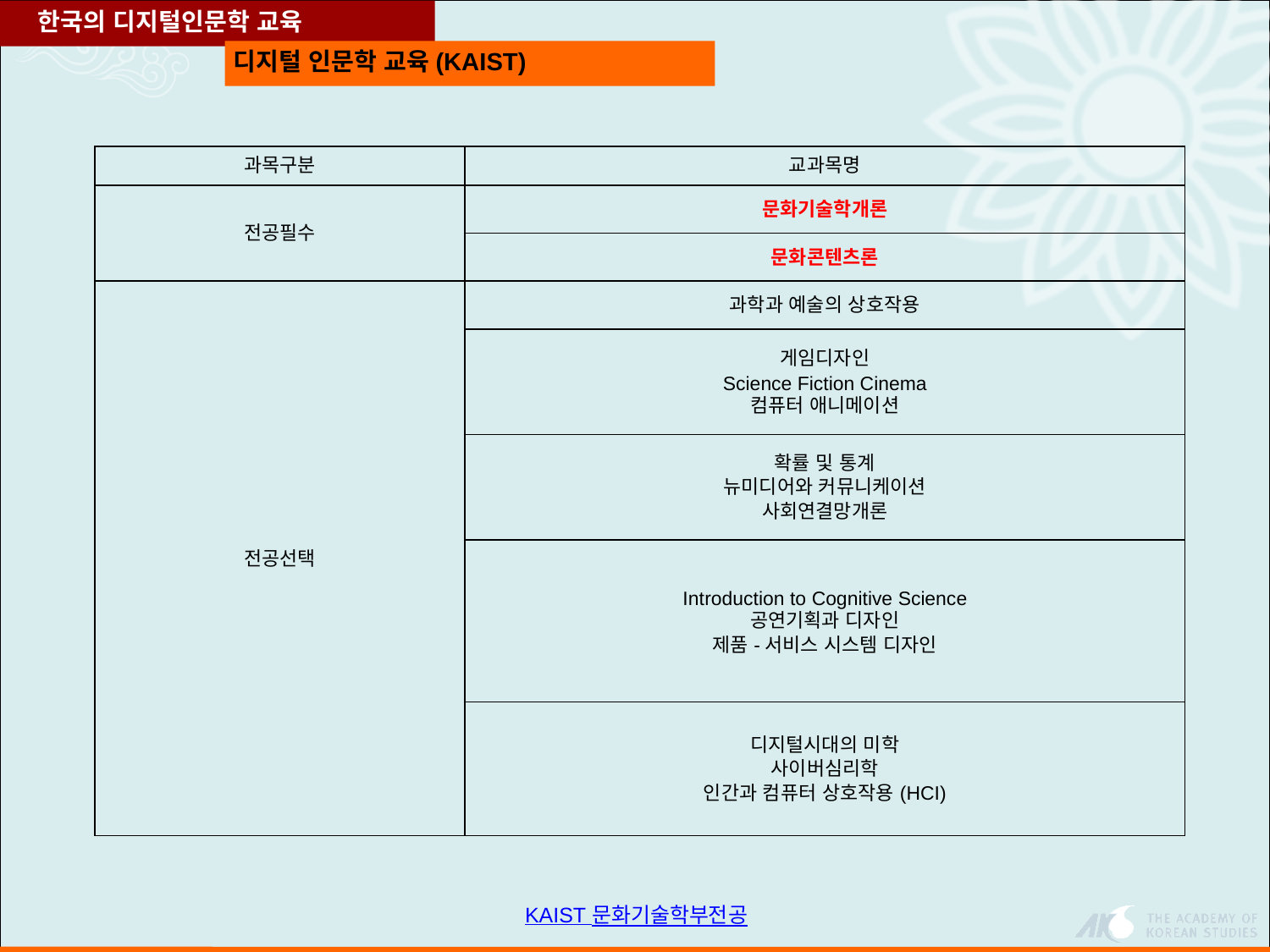

한국의 디지털인문학 교육

디지털 인문학 교육(KAIST)

| 과목구분 | 교과목명 |
| --- | --- |
| 전공필수 | 문화기술학개론 |
|  | 문화콘텐츠론 |
| 전공선택 | 과학과 예술의 상호작용 |
|  | 게임디자인 Science Fiction Cinema 컴퓨터 애니메이션 |
|  | 확률 및 통계 뉴미디어와 커뮤니케이션 사회연결망개론 |
|  | Introduction to Cognitive Science 공연기획과 디자인 제품-서비스 시스템 디자인 |
|  | 디지털시대의 미학 사이버심리학 인간과 컴퓨터 상호작용(HCI) |
KAIST 문화기술학부전공